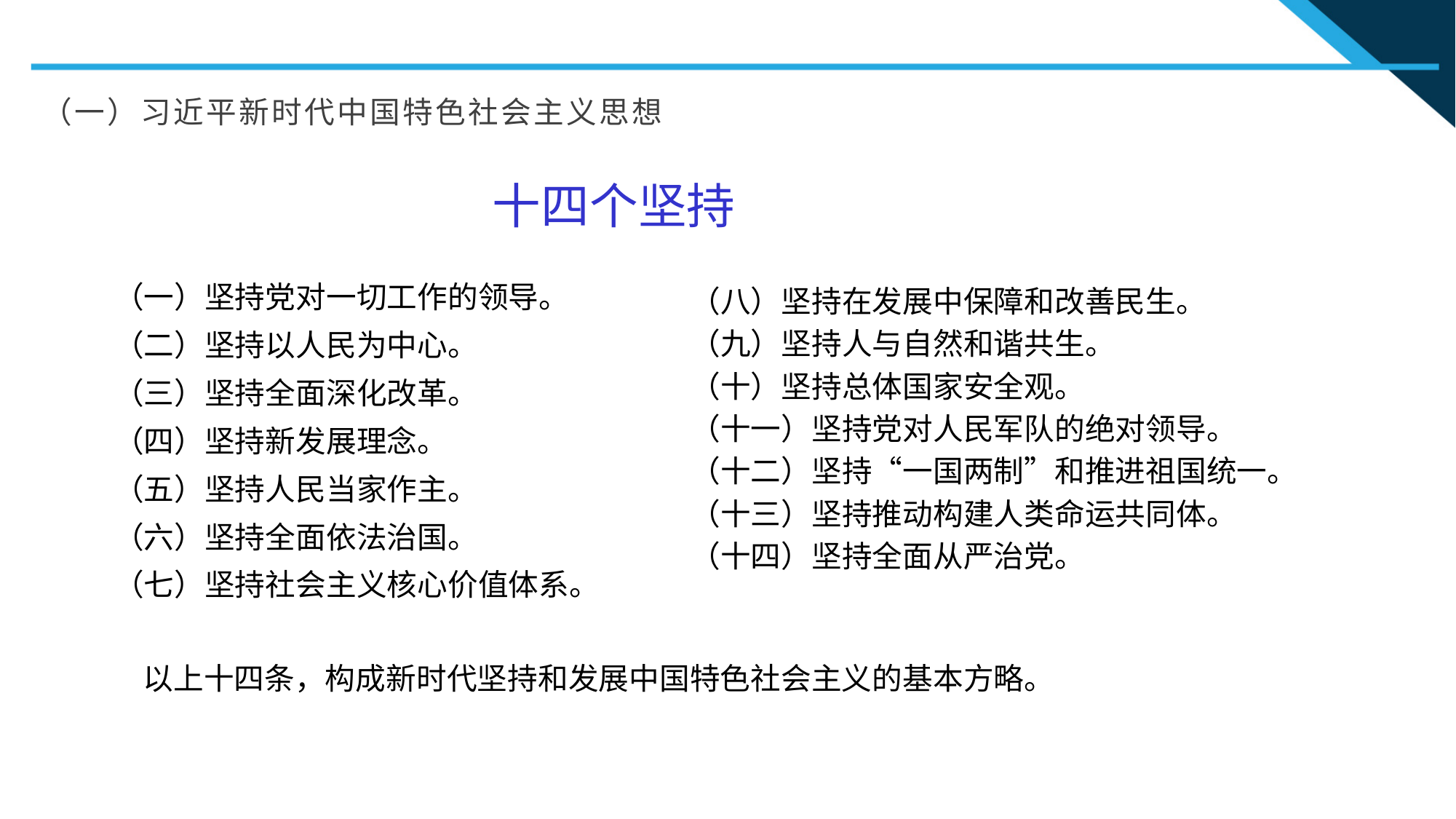

（一）习近平新时代中国特色社会主义思想
十四个坚持
（一）坚持党对一切工作的领导。
（二）坚持以人民为中心。
（三）坚持全面深化改革。
（四）坚持新发展理念。
（五）坚持人民当家作主。
（六）坚持全面依法治国。
（七）坚持社会主义核心价值体系。
（八）坚持在发展中保障和改善民生。
（九）坚持人与自然和谐共生。
（十）坚持总体国家安全观。
（十一）坚持党对人民军队的绝对领导。
（十二）坚持“一国两制”和推进祖国统一。
（十三）坚持推动构建人类命运共同体。
（十四）坚持全面从严治党。
以上十四条，构成新时代坚持和发展中国特色社会主义的基本方略。